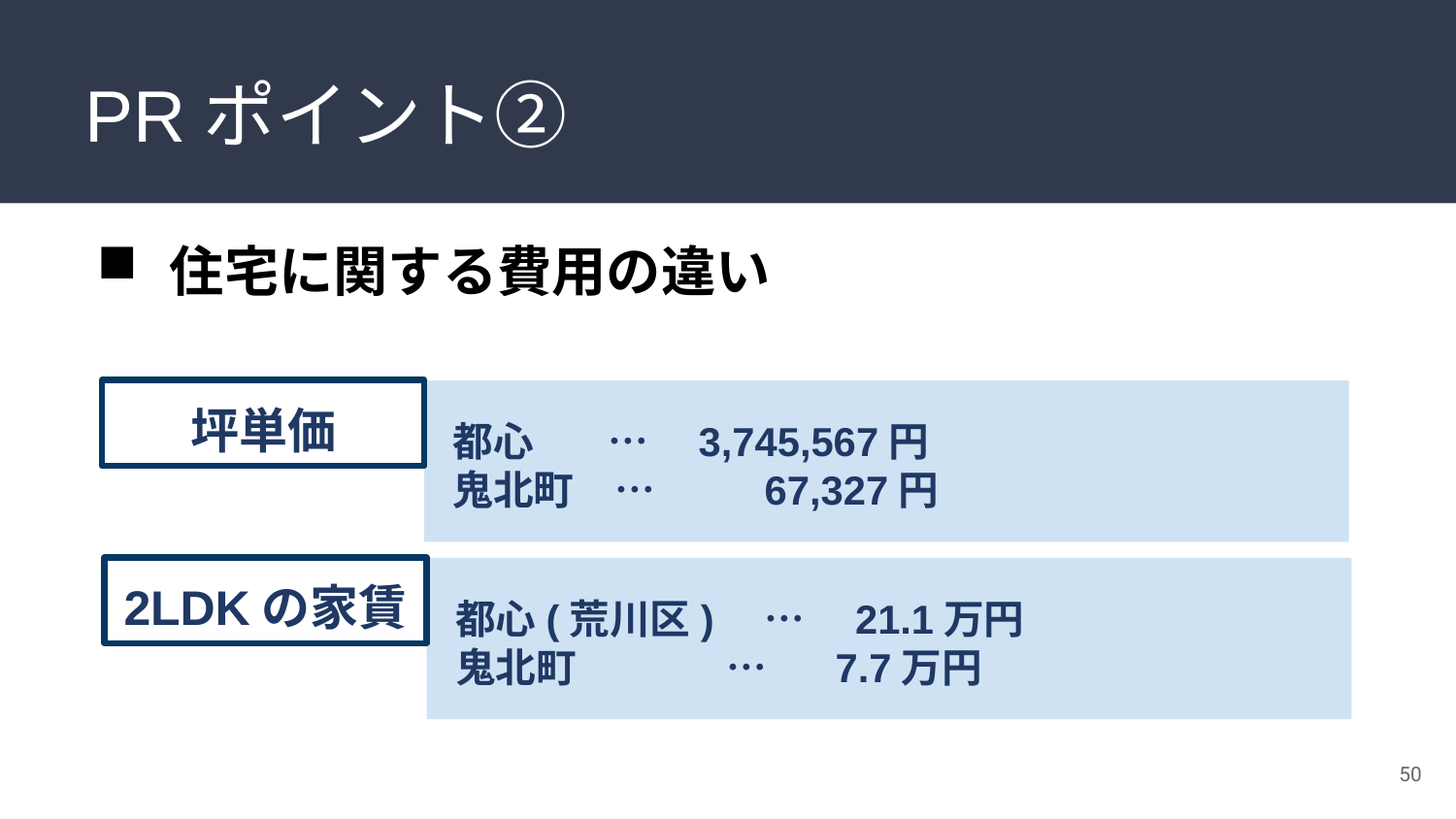

# PRポイント②
住宅に関する費用の違い
坪単価
都心　 	 …　3,745,567円
鬼北町　…　　  67,327円
2LDKの家賃
都心(荒川区)　…　21.1万円
鬼北町　　　   …　  7.7万円
50